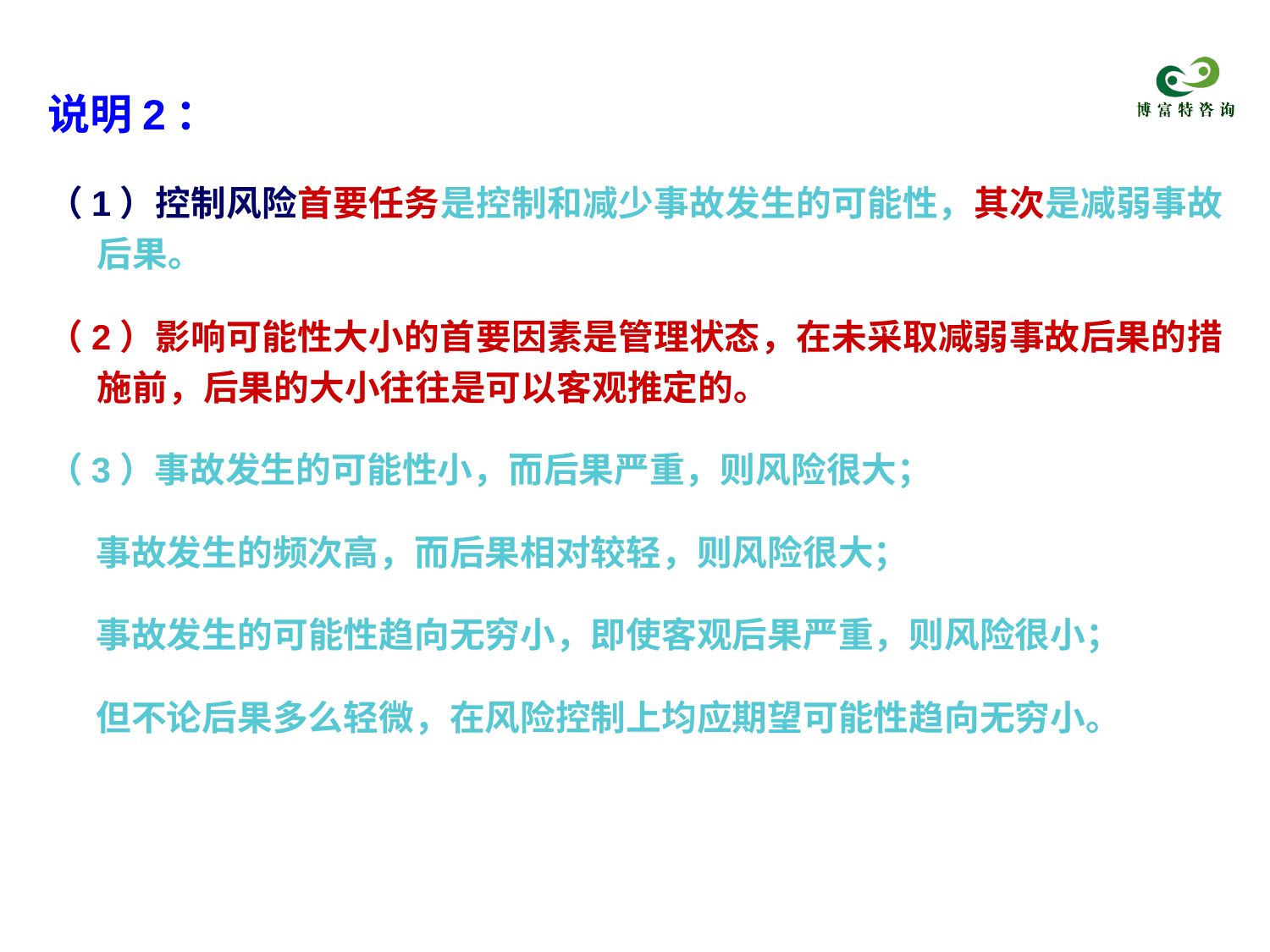

说明2：
（1）控制风险首要任务是控制和减少事故发生的可能性，其次是减弱事故后果。
（2）影响可能性大小的首要因素是管理状态，在未采取减弱事故后果的措施前，后果的大小往往是可以客观推定的。
（3）事故发生的可能性小，而后果严重，则风险很大；
     事故发生的频次高，而后果相对较轻，则风险很大；
     事故发生的可能性趋向无穷小，即使客观后果严重，则风险很小；
     但不论后果多么轻微，在风险控制上均应期望可能性趋向无穷小。